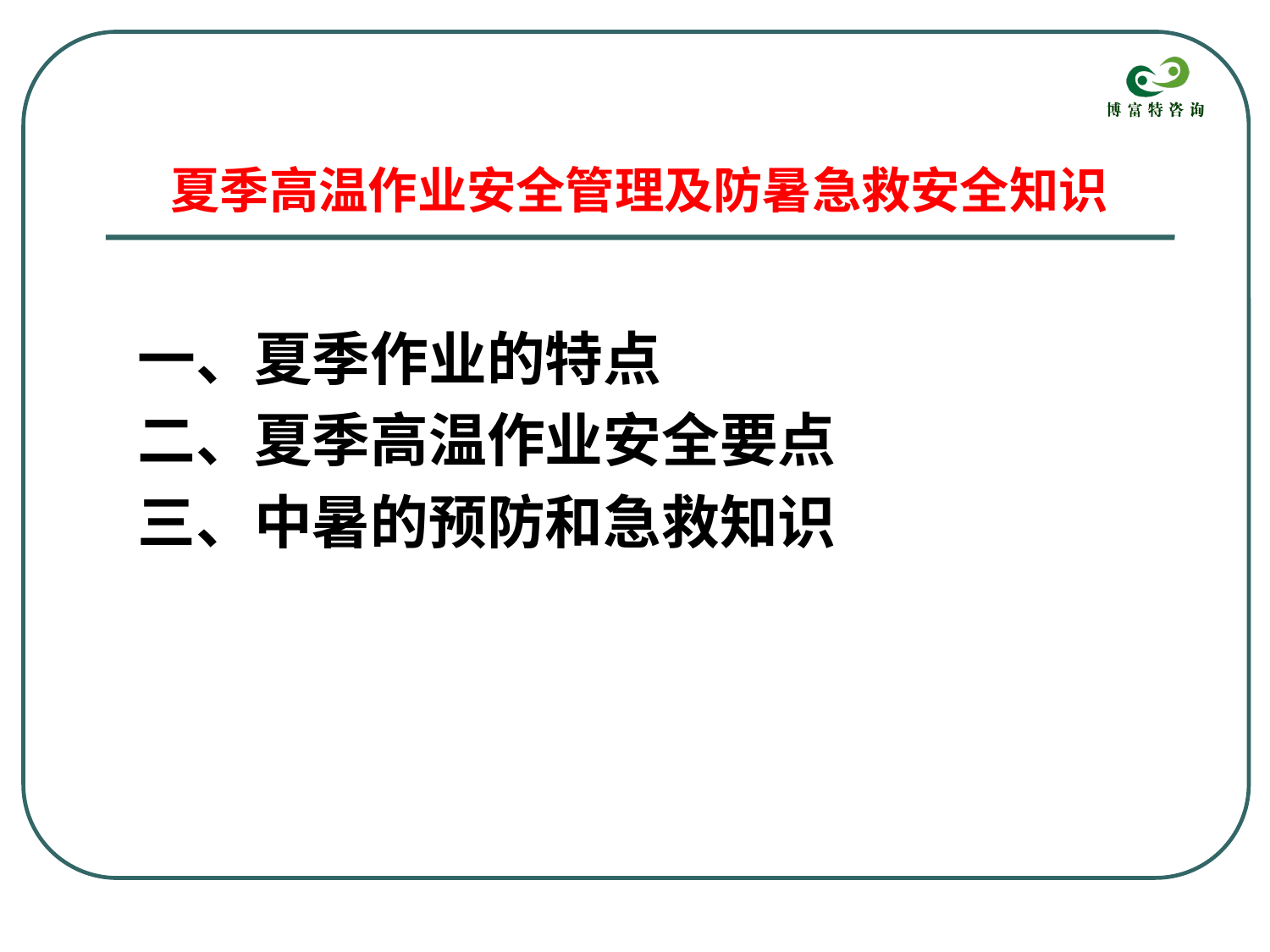

夏季高温作业安全管理及防暑急救安全知识
一、夏季作业的特点
二、夏季高温作业安全要点
三、中暑的预防和急救知识
3